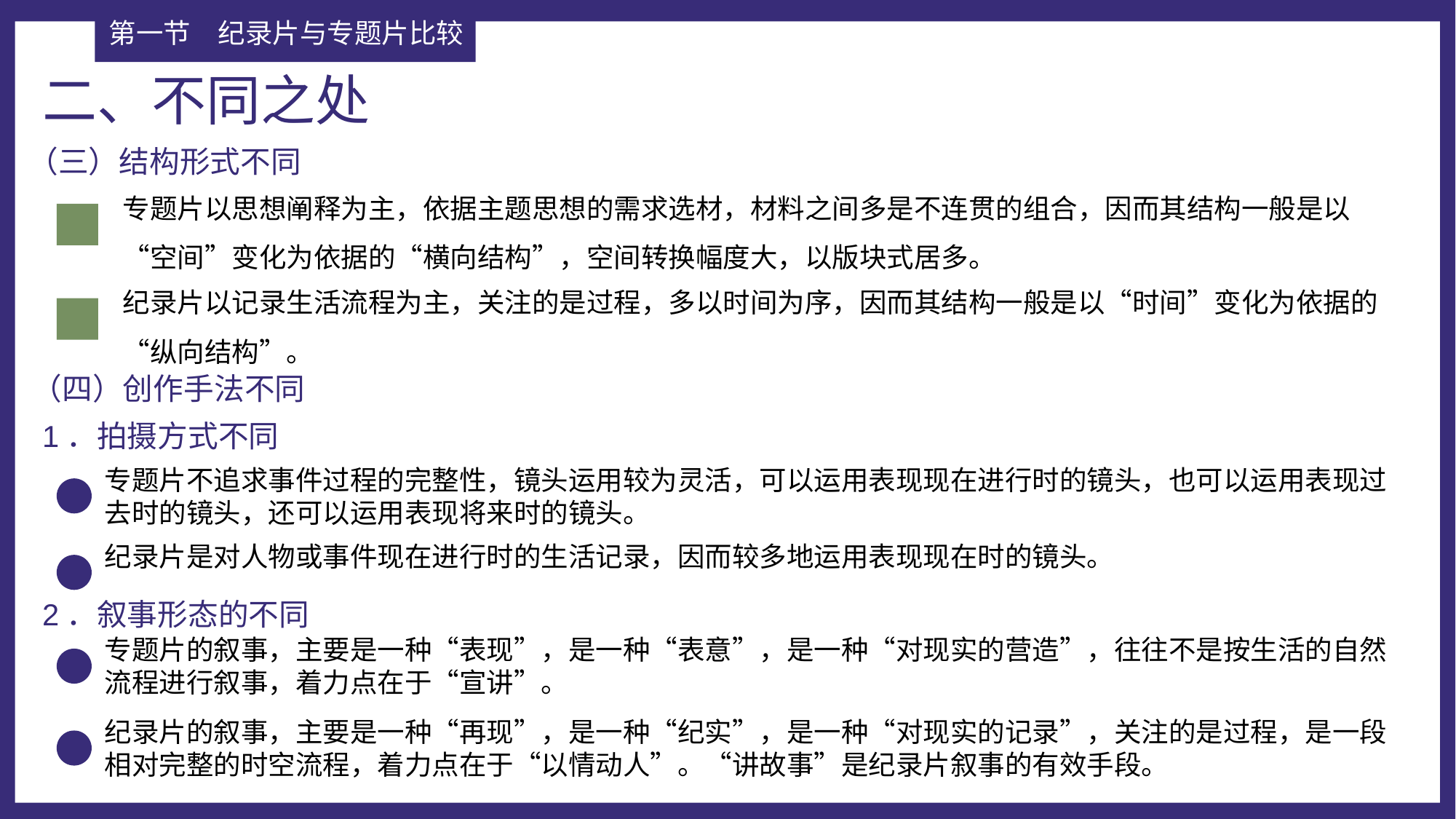

第一节	纪录片与专题片比较
二、不同之处
（三）结构形式不同
专题片以思想阐释为主，依据主题思想的需求选材，材料之间多是不连贯的组合，因而其结构一般是以“空间”变化为依据的“横向结构”，空间转换幅度大，以版块式居多。

纪录片以记录生活流程为主，关注的是过程，多以时间为序，因而其结构一般是以“时间”变化为依据的“纵向结构”。

（四）创作手法不同
1．拍摄方式不同
专题片不追求事件过程的完整性，镜头运用较为灵活，可以运用表现现在进行时的镜头，也可以运用表现过去时的镜头，还可以运用表现将来时的镜头。

纪录片是对人物或事件现在进行时的生活记录，因而较多地运用表现现在时的镜头。

2．叙事形态的不同
专题片的叙事，主要是一种“表现”，是一种“表意”，是一种“对现实的营造”，往往不是按生活的自然流程进行叙事，着力点在于“宣讲”。

纪录片的叙事，主要是一种“再现”，是一种“纪实”，是一种“对现实的记录”，关注的是过程，是一段相对完整的时空流程，着力点在于“以情动人”。“讲故事”是纪录片叙事的有效手段。